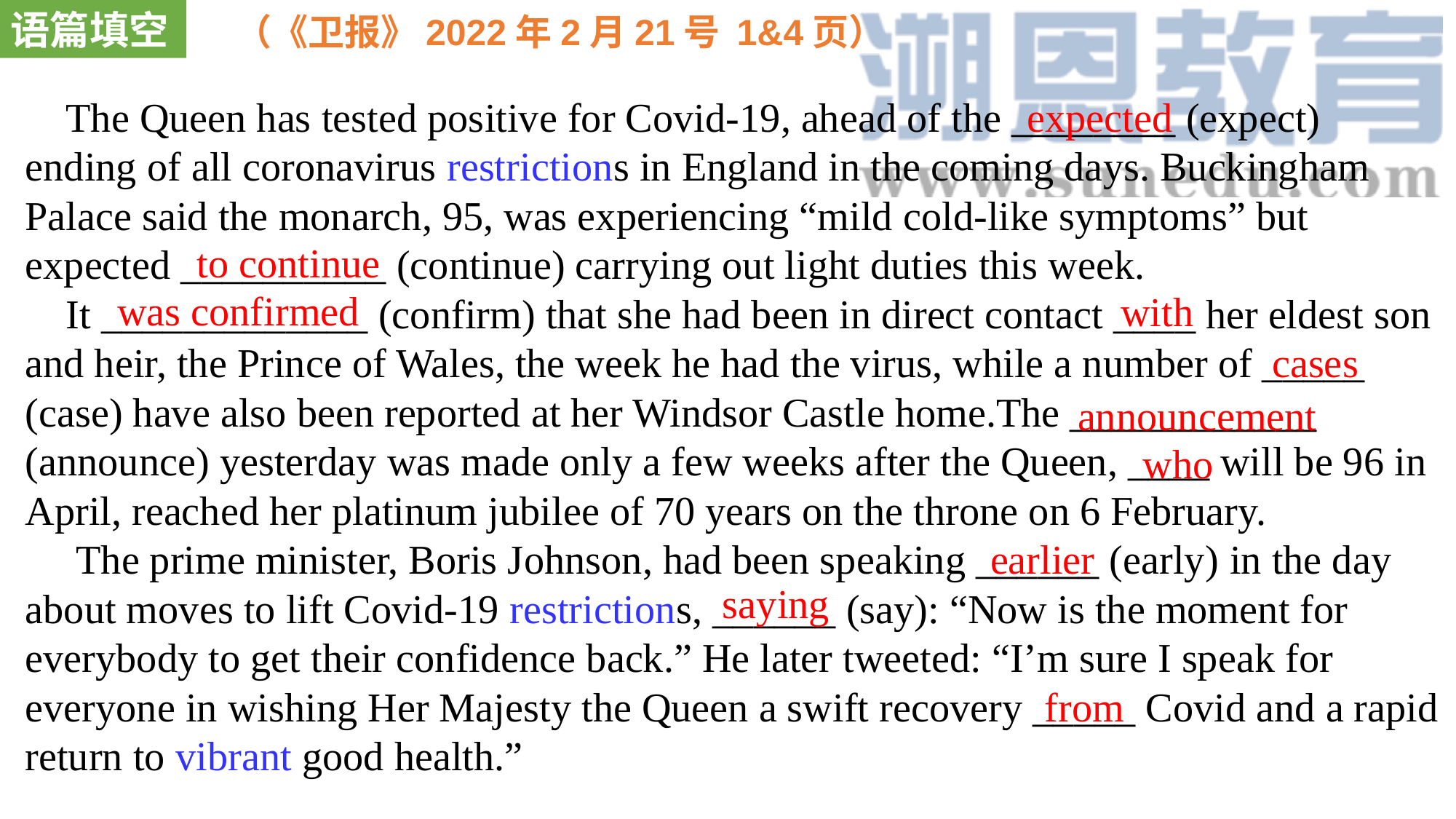

语篇填空
（《卫报》2022年2月21号 1&4页）
    The Queen has tested positive for Covid-19, ahead of the ________ (expect) ending of all coronavirus restrictions in England in the coming days. Buckingham Palace said the monarch, 95, was experiencing “mild cold-like symptoms” but expected __________ (continue) carrying out light duties this week.
    It _____________ (confirm) that she had been in direct contact ____ her eldest son and heir, the Prince of Wales, the week he had the virus, while a number of _____ (case) have also been reported at her Windsor Castle home.The ____________ (announce) yesterday was made only a few weeks after the Queen, ____ will be 96 in April, reached her platinum jubilee of 70 years on the throne on 6 February.
     The prime minister, Boris Johnson, had been speaking ______ (early) in the day about moves to lift Covid-19 restrictions, ______ (say): “Now is the moment for everybody to get their confidence back.” He later tweeted: “I’m sure I speak for everyone in wishing Her Majesty the Queen a swift recovery _____ Covid and a rapid return to vibrant good health.”
expected
to continue
was confirmed
with
cases
announcement
who
earlier
saying
from